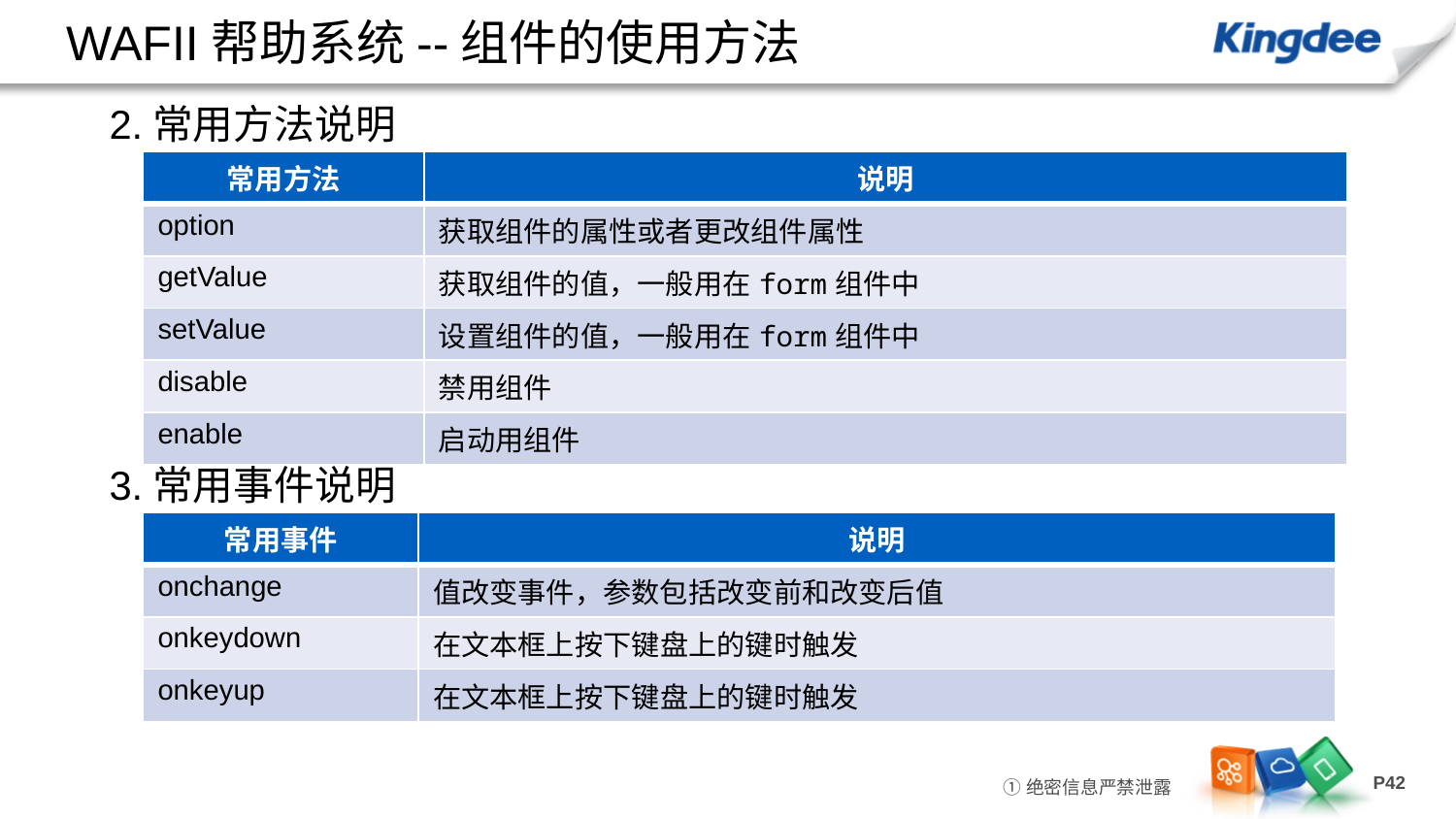

# WAFII帮助系统--组件的使用方法
2.常用方法说明
| 常用方法 | 说明 |
| --- | --- |
| option | 获取组件的属性或者更改组件属性 |
| getValue | 获取组件的值，一般用在form组件中 |
| setValue | 设置组件的值，一般用在form组件中 |
| disable | 禁用组件 |
| enable | 启动用组件 |
3.常用事件说明
| 常用事件 | 说明 |
| --- | --- |
| onchange | 值改变事件，参数包括改变前和改变后值 |
| onkeydown | 在文本框上按下键盘上的键时触发 |
| onkeyup | 在文本框上按下键盘上的键时触发 |